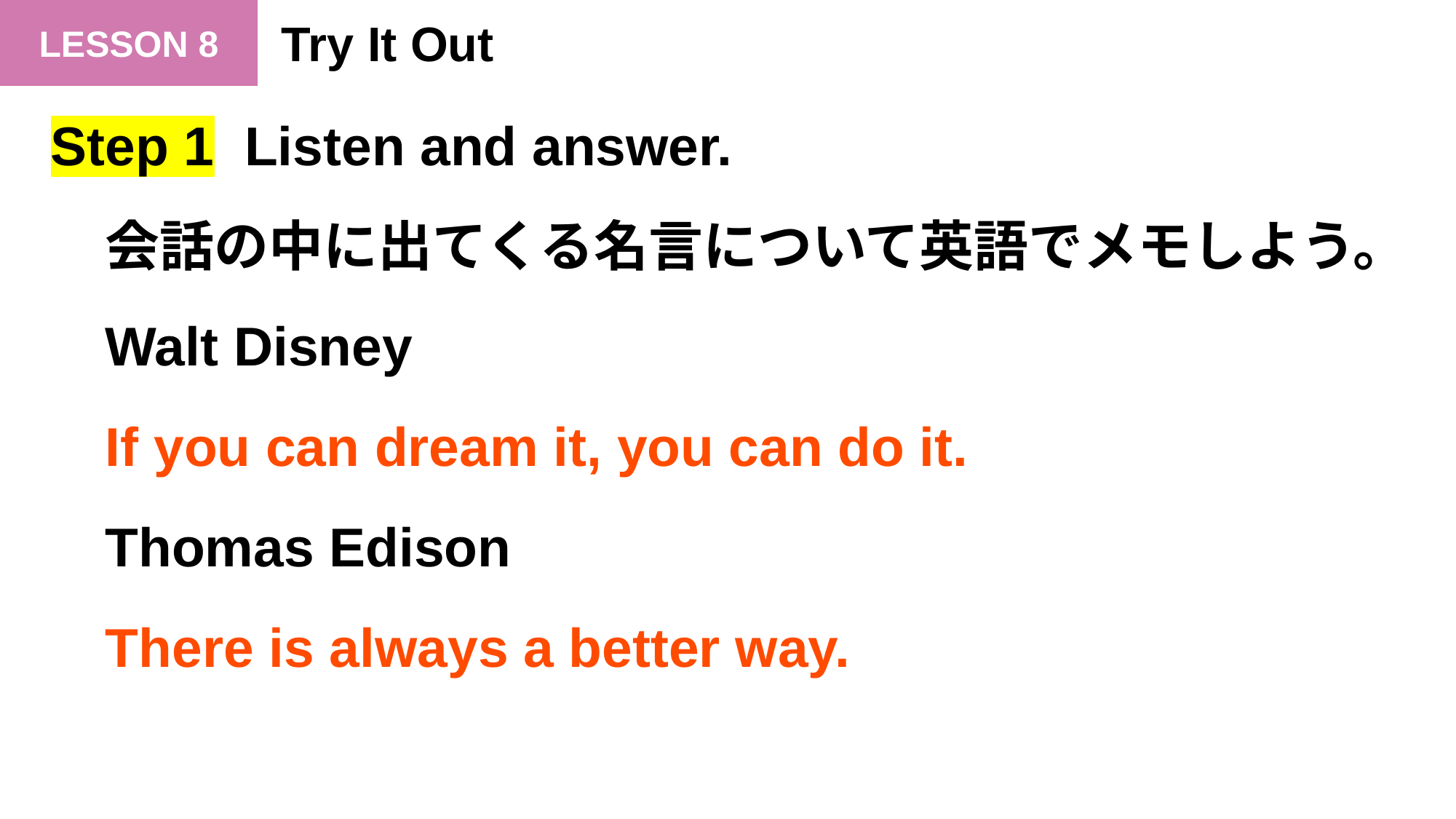

Try It Out
Step 1  Listen and answer.
会話の中に出てくる名言について英語でメモしよう。
Walt Disney
If you can dream it, you can do it.
Thomas Edison
There is always a better way.